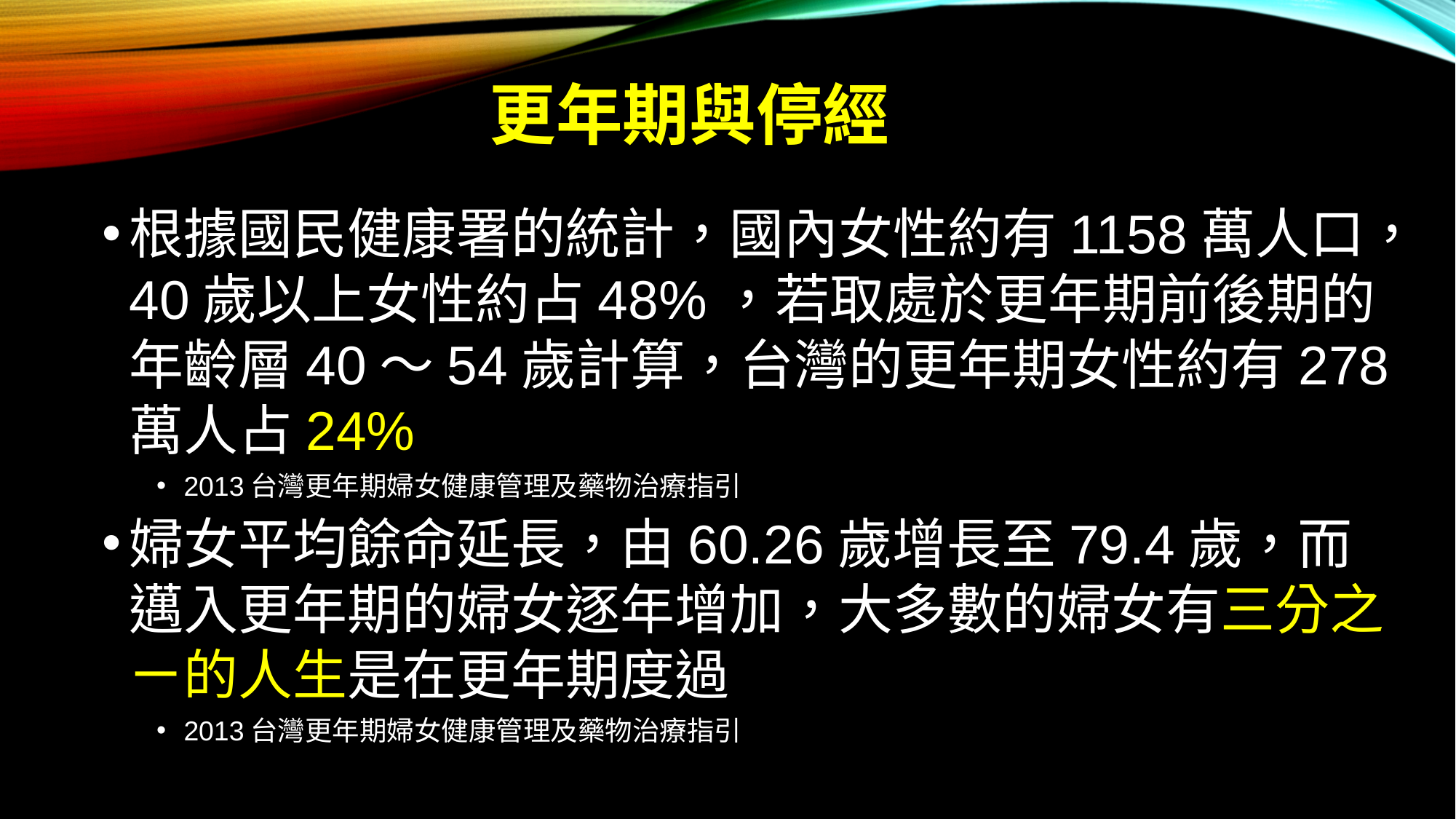

# 更年期與停經
根據國民健康署的統計，國內女性約有1158萬人口，40歲以上女性約占48%，若取處於更年期前後期的年齡層40～54歲計算，台灣的更年期女性約有278萬人占24%
2013台灣更年期婦女健康管理及藥物治療指引
婦女平均餘命延長，由60.26歲增長至79.4歲，而邁入更年期的婦女逐年增加，大多數的婦女有三分之ㄧ的人生是在更年期度過
2013台灣更年期婦女健康管理及藥物治療指引